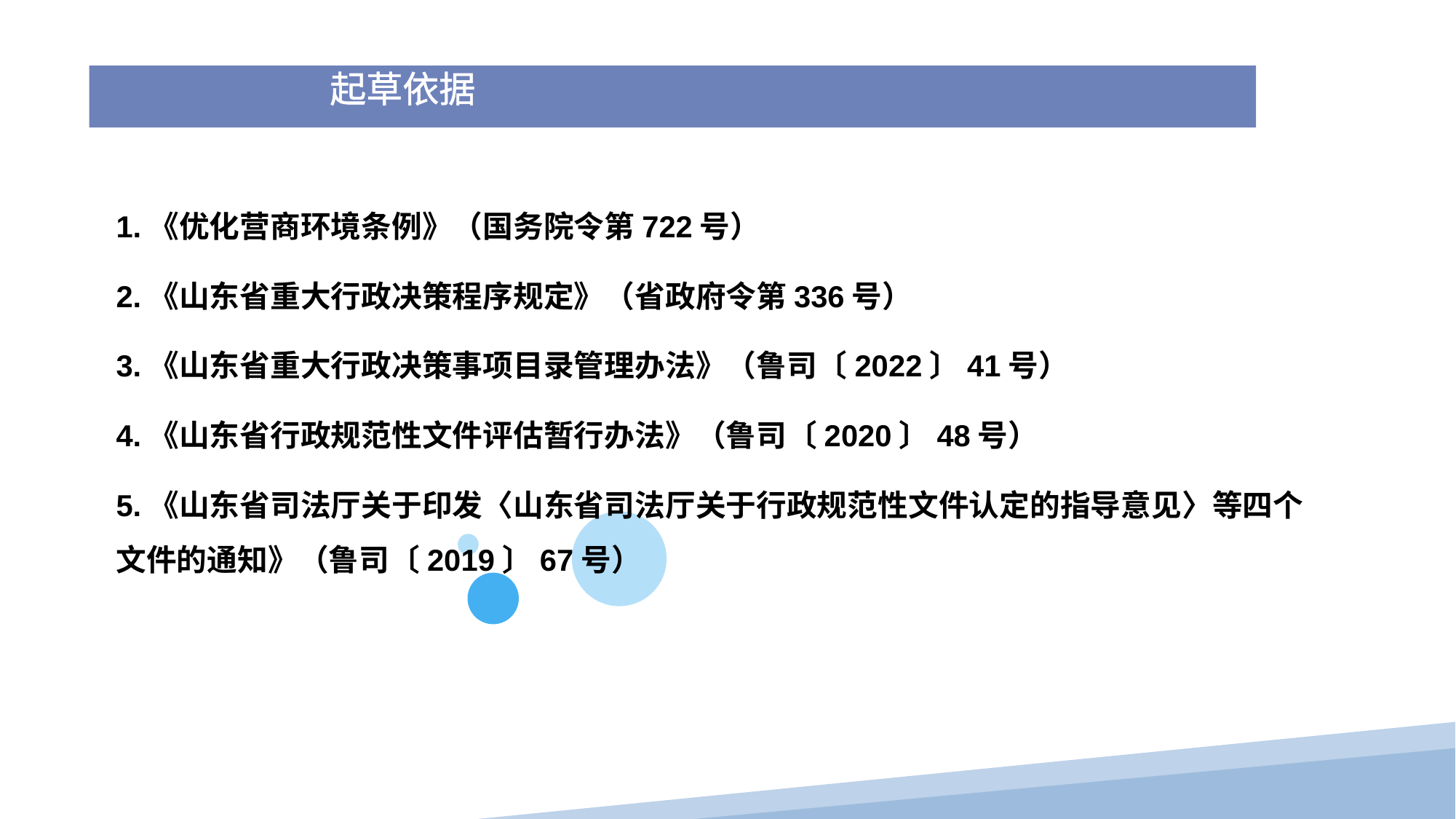

起草依据
1.《优化营商环境条例》（国务院令第722号）
2.《山东省重大行政决策程序规定》（省政府令第336号）
3.《山东省重大行政决策事项目录管理办法》（鲁司〔2022〕41号）
4.《山东省行政规范性文件评估暂行办法》（鲁司〔2020〕48号）
5.《山东省司法厅关于印发〈山东省司法厅关于行政规范性文件认定的指导意见〉等四个文件的通知》（鲁司〔2019〕67号）